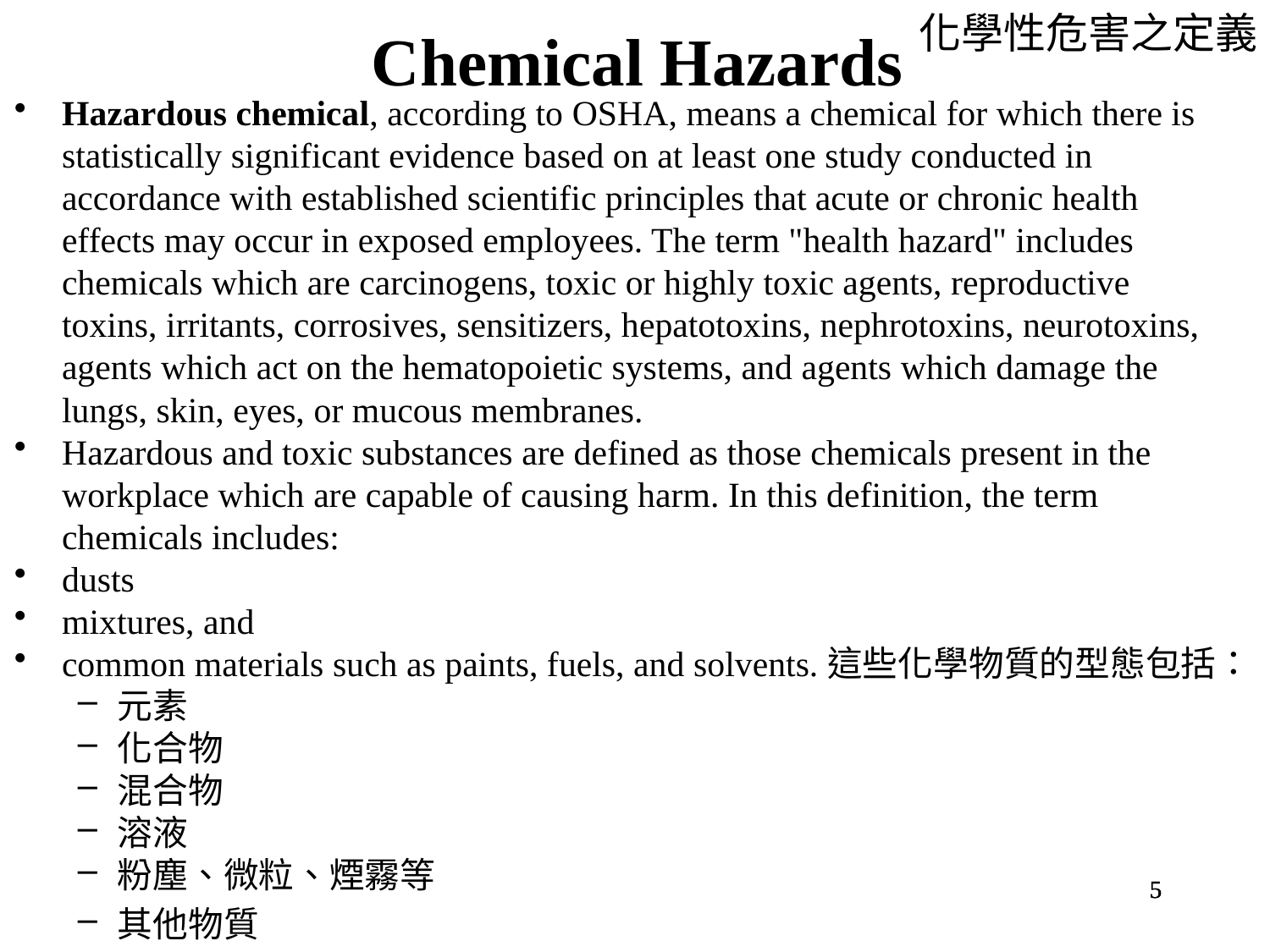

化學性危害之定義
# Chemical Hazards
Hazardous chemical, according to OSHA, means a chemical for which there is statistically significant evidence based on at least one study conducted in accordance with established scientific principles that acute or chronic health effects may occur in exposed employees. The term "health hazard" includes chemicals which are carcinogens, toxic or highly toxic agents, reproductive toxins, irritants, corrosives, sensitizers, hepatotoxins, nephrotoxins, neurotoxins, agents which act on the hematopoietic systems, and agents which damage the lungs, skin, eyes, or mucous membranes.
Hazardous and toxic substances are defined as those chemicals present in the workplace which are capable of causing harm. In this definition, the term chemicals includes:
dusts
mixtures, and
common materials such as paints, fuels, and solvents.這些化學物質的型態包括：
元素
化合物
混合物
溶液
粉塵、微粒、煙霧等
其他物質
5
5
5